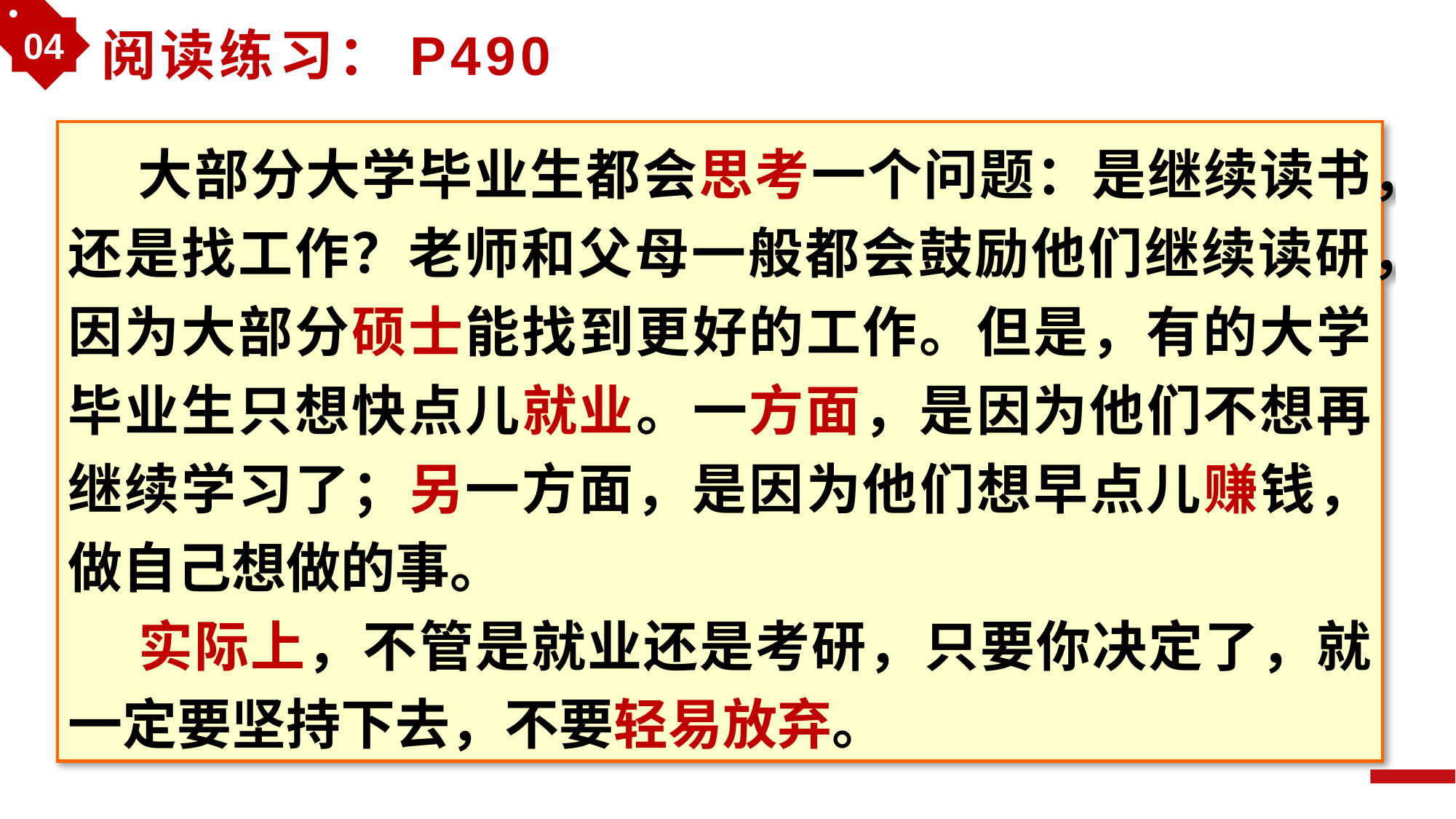

04
阅读练习：P490
    大部分大学毕业生都会思考一个问题：是继续读书，还是找工作？老师和父母一般都会鼓励他们继续读研，因为大部分硕士能找到更好的工作。但是，有的大学毕业生只想快点儿就业。一方面，是因为他们不想再继续学习了；另一方面，是因为他们想早点儿赚钱，做自己想做的事。
    实际上，不管是就业还是考研，只要你决定了，就一定要坚持下去，不要轻易放弃。